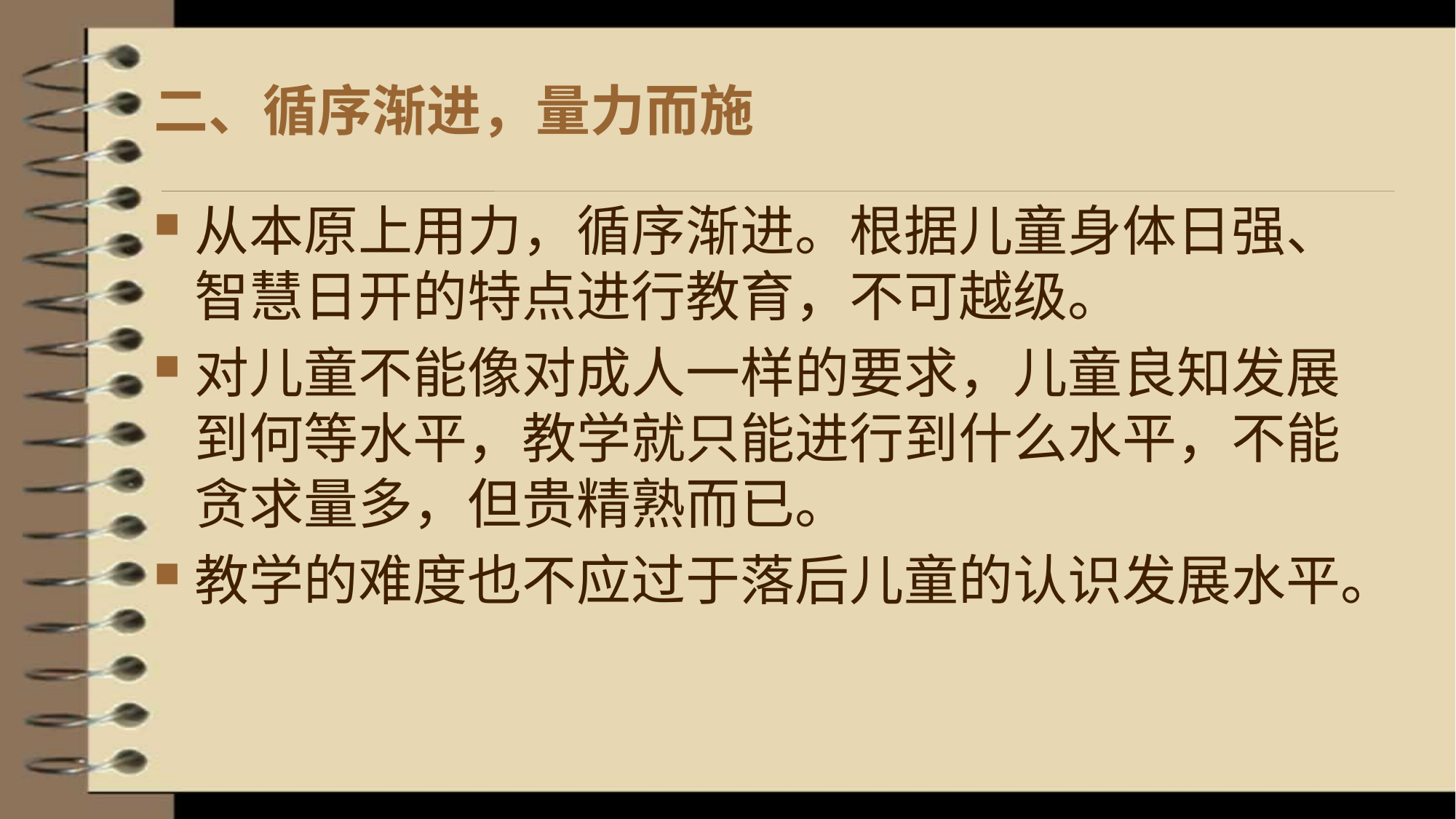

# 二、循序渐进，量力而施
从本原上用力，循序渐进。根据儿童身体日强、智慧日开的特点进行教育，不可越级。
对儿童不能像对成人一样的要求，儿童良知发展到何等水平，教学就只能进行到什么水平，不能贪求量多，但贵精熟而已。
教学的难度也不应过于落后儿童的认识发展水平。